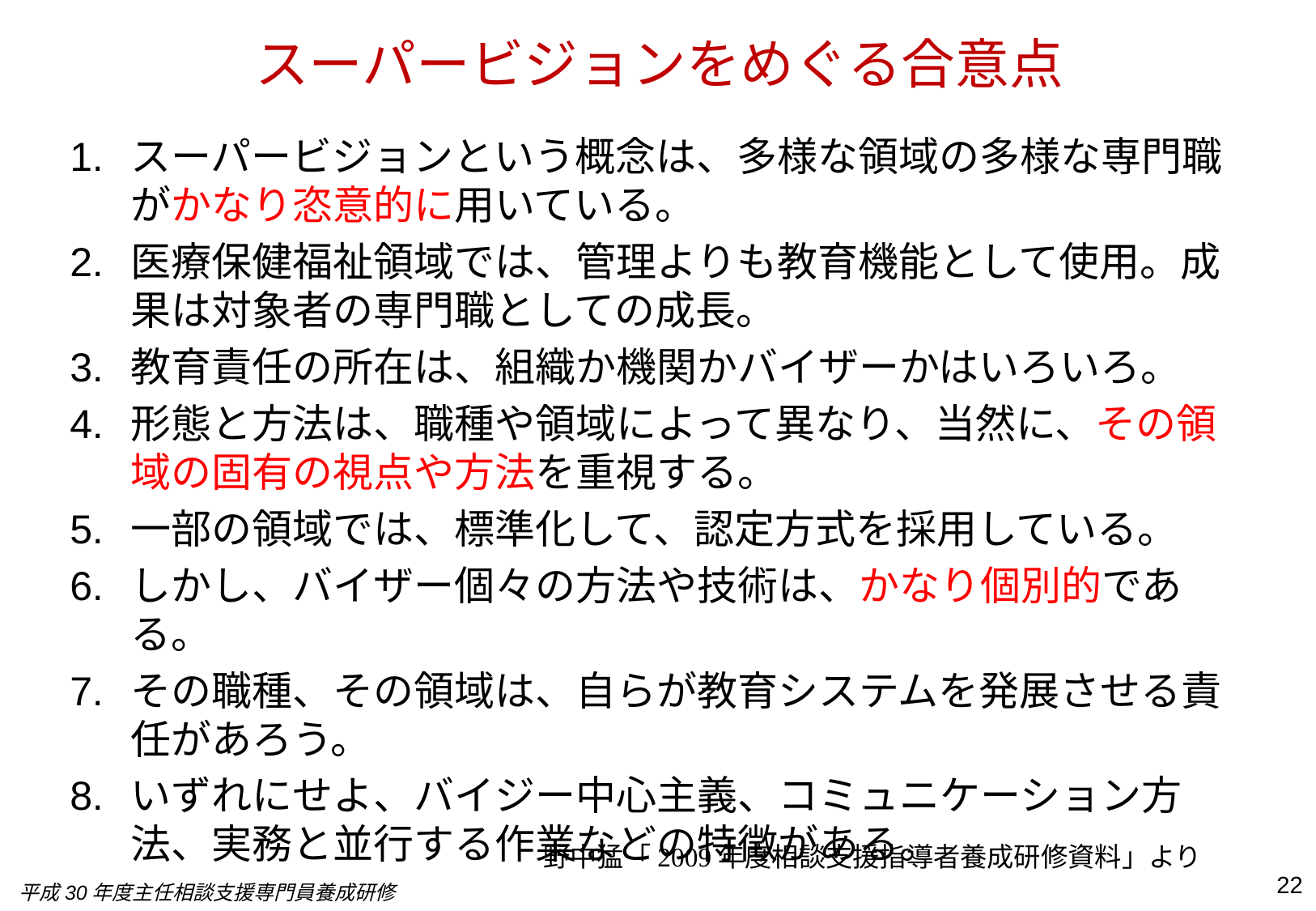

スーパービジョンをめぐる合意点
スーパービジョンという概念は、多様な領域の多様な専門職がかなり恣意的に用いている。
医療保健福祉領域では、管理よりも教育機能として使用。成果は対象者の専門職としての成長。
教育責任の所在は、組織か機関かバイザーかはいろいろ。
形態と方法は、職種や領域によって異なり、当然に、その領域の固有の視点や方法を重視する。
一部の領域では、標準化して、認定方式を採用している。
しかし、バイザー個々の方法や技術は、かなり個別的である。
その職種、その領域は、自らが教育システムを発展させる責任があろう。
いずれにせよ、バイジー中心主義、コミュニケーション方法、実務と並行する作業などの特徴がある。
野中猛「2009年度相談支援指導者養成研修資料」より
22
平成30年度主任相談支援専門員養成研修